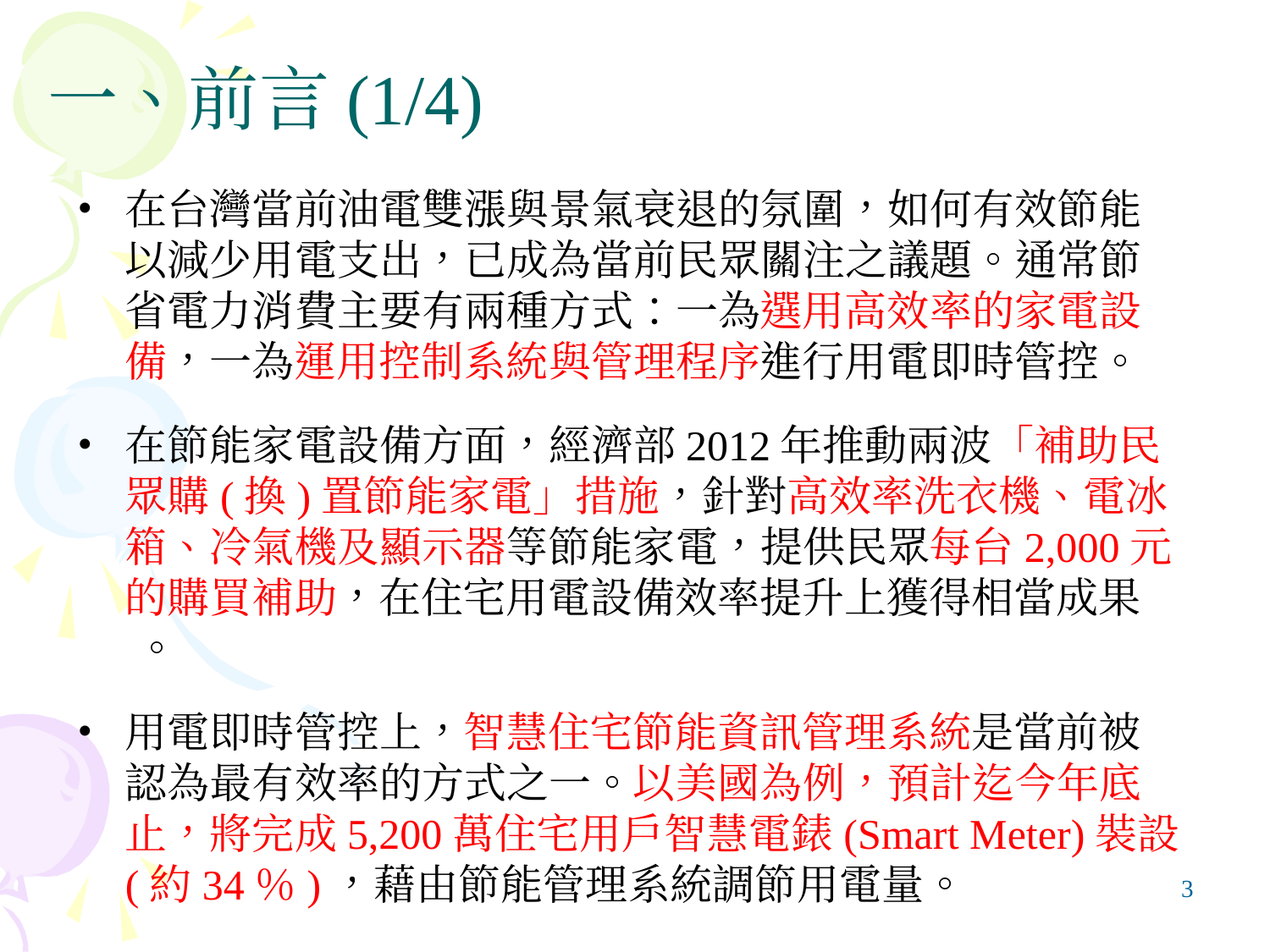

# 一、前言(1/4)
在台灣當前油電雙漲與景氣衰退的氛圍，如何有效節能以減少用電支出，已成為當前民眾關注之議題。通常節省電力消費主要有兩種方式：一為選用高效率的家電設備，一為運用控制系統與管理程序進行用電即時管控。

在節能家電設備方面，經濟部2012年推動兩波「補助民眾購(換)置節能家電」措施，針對高效率洗衣機、電冰箱、冷氣機及顯示器等節能家電，提供民眾每台2,000元的購買補助，在住宅用電設備效率提升上獲得相當成果 。

用電即時管控上，智慧住宅節能資訊管理系統是當前被認為最有效率的方式之一。以美國為例，預計迄今年底止，將完成5,200萬住宅用戶智慧電錶(Smart Meter)裝設(約34％)，藉由節能管理系統調節用電量。

3